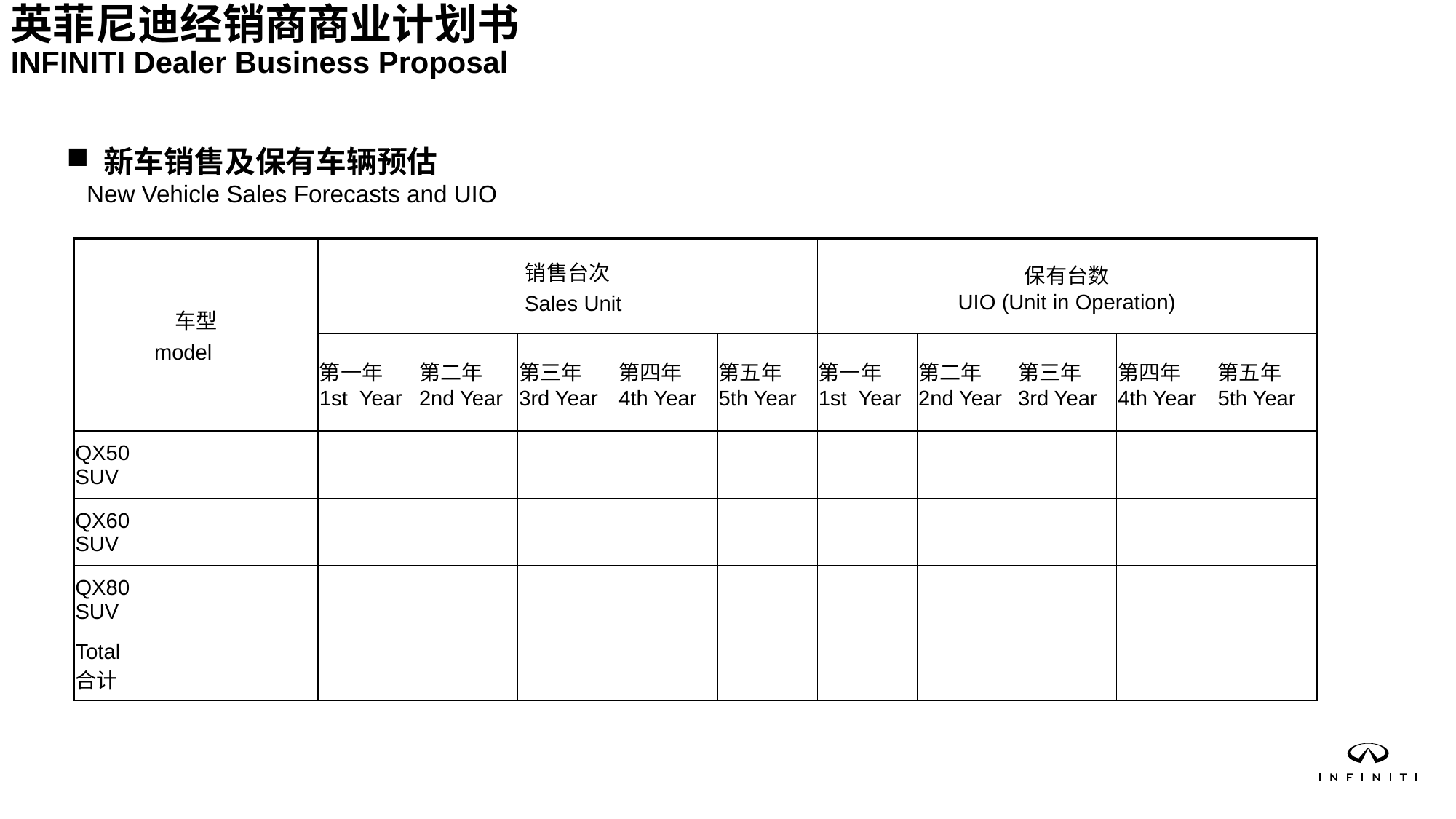

英菲尼迪经销商商业计划书
INFINITI Dealer Business Proposal
 新车销售及保有车辆预估
   New Vehicle Sales Forecasts and UIO
| 车型 model | 销售台次 Sales Unit |  |  |  |  | 保有台数 UIO (Unit in Operation) |  |  |  |  |
| --- | --- | --- | --- | --- | --- | --- | --- | --- | --- | --- |
|  | 第一年 1st Year | 第二年 2nd Year | 第三年 3rd Year | 第四年 4th Year | 第五年 5th Year | 第一年 1st Year | 第二年 2nd Year | 第三年 3rd Year | 第四年 4th Year | 第五年 5th Year |
| QX50 SUV |  |  |  |  |  |  |  |  |  |  |
| QX60 SUV |  |  |  |  |  |  |  |  |  |  |
| QX80 SUV |  |  |  |  |  |  |  |  |  |  |
| Total 合计 |  |  |  |  |  |  |  |  |  |  |